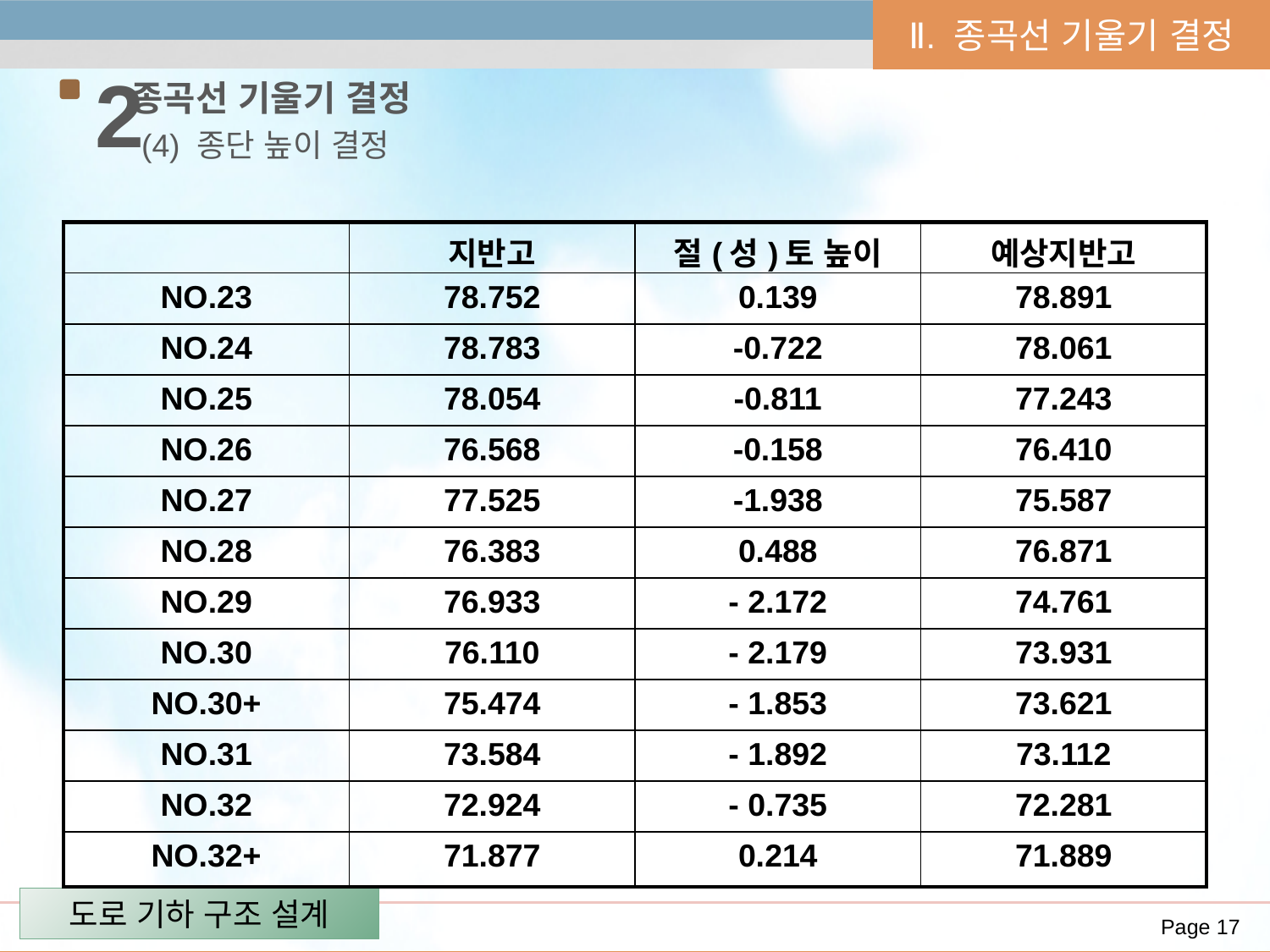

Ⅱ. 종곡선 기울기 결정
2
종곡선 기울기 결정

(4) 종단 높이 결정
|  | 지반고 | 절(성)토 높이 | 예상지반고 |
| --- | --- | --- | --- |
| NO.23 | 78.752 | 0.139 | 78.891 |
| NO.24 | 78.783 | -0.722 | 78.061 |
| NO.25 | 78.054 | -0.811 | 77.243 |
| NO.26 | 76.568 | -0.158 | 76.410 |
| NO.27 | 77.525 | -1.938 | 75.587 |
| NO.28 | 76.383 | 0.488 | 76.871 |
| NO.29 | 76.933 | - 2.172 | 74.761 |
| NO.30 | 76.110 | - 2.179 | 73.931 |
| NO.30+ | 75.474 | - 1.853 | 73.621 |
| NO.31 | 73.584 | - 1.892 | 73.112 |
| NO.32 | 72.924 | - 0.735 | 72.281 |
| NO.32+ | 71.877 | 0.214 | 71.889 |
도로 기하 구조 설계
Page 17